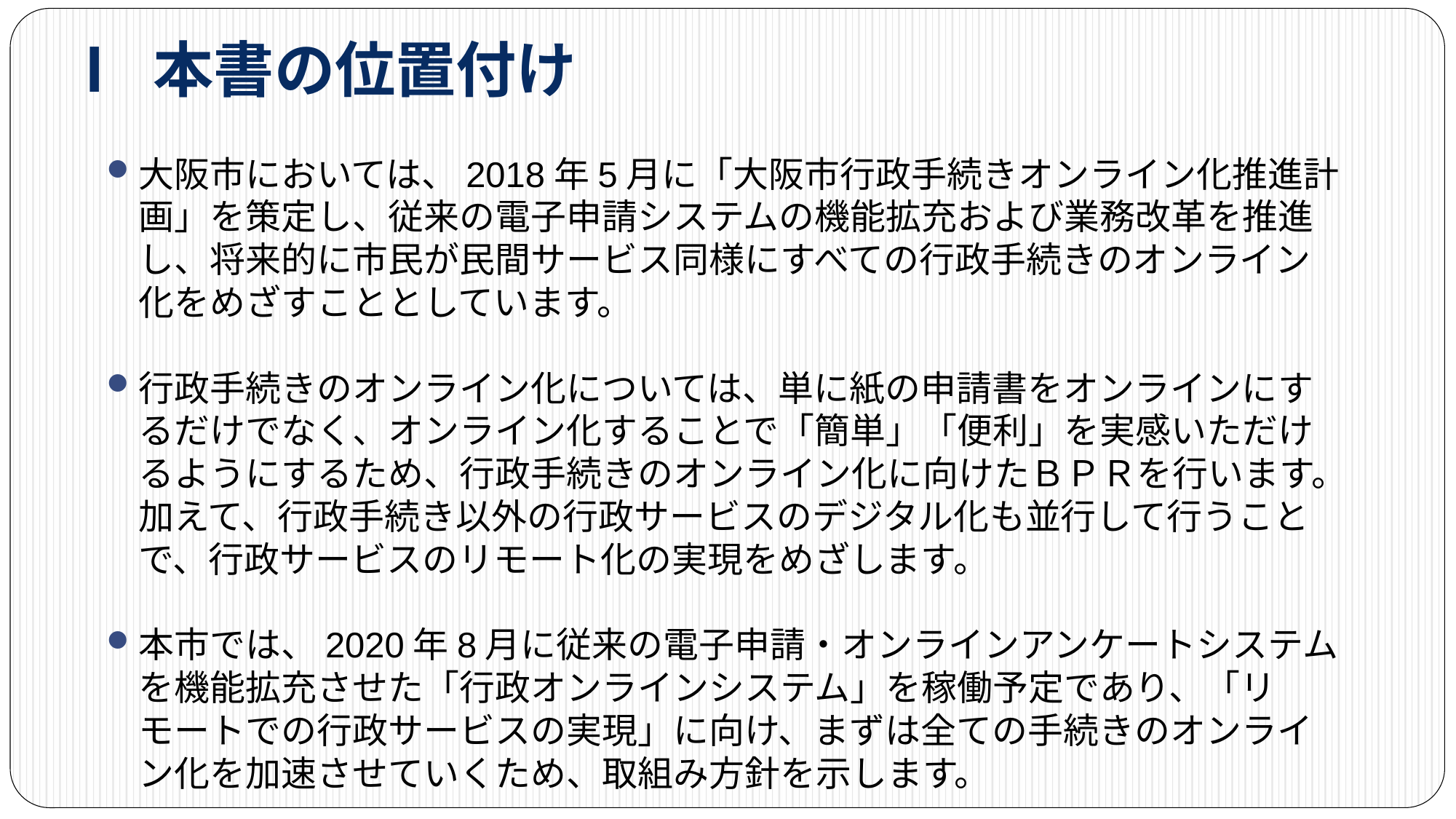

Ⅰ 本書の位置付け
大阪市においては、2018年5月に「大阪市行政手続きオンライン化推進計画」を策定し、従来の電子申請システムの機能拡充および業務改革を推進し、将来的に市民が民間サービス同様にすべての行政手続きのオンライン化をめざすこととしています。

行政手続きのオンライン化については、単に紙の申請書をオンラインにするだけでなく、オンライン化することで「簡単」「便利」を実感いただけるようにするため、行政手続きのオンライン化に向けたＢＰＲを行います。加えて、行政手続き以外の行政サービスのデジタル化も並行して行うことで、行政サービスのリモート化の実現をめざします。

本市では、2020年8月に従来の電子申請・オンラインアンケートシステムを機能拡充させた「行政オンラインシステム」を稼働予定であり、「リモートでの行政サービスの実現」に向け、まずは全ての手続きのオンライン化を加速させていくため、取組み方針を示します。